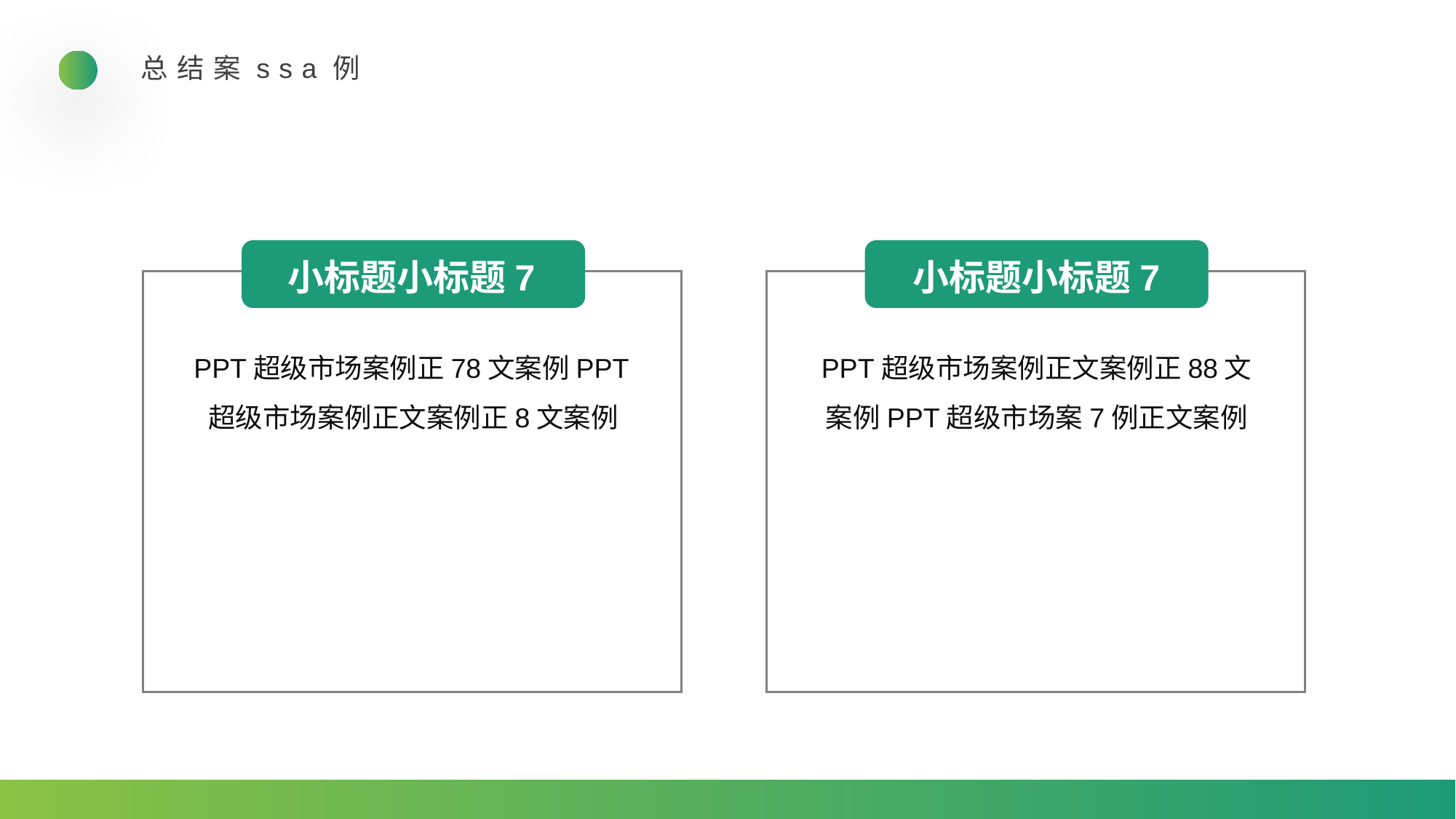

总结案ssa例

小标题小标题7
小标题小标题7

PPT超级市场案例正78文案例PPT超级市场案例正文案例正8文案例
PPT超级市场案例正文案例正88文案例PPT超级市场案7例正文案例